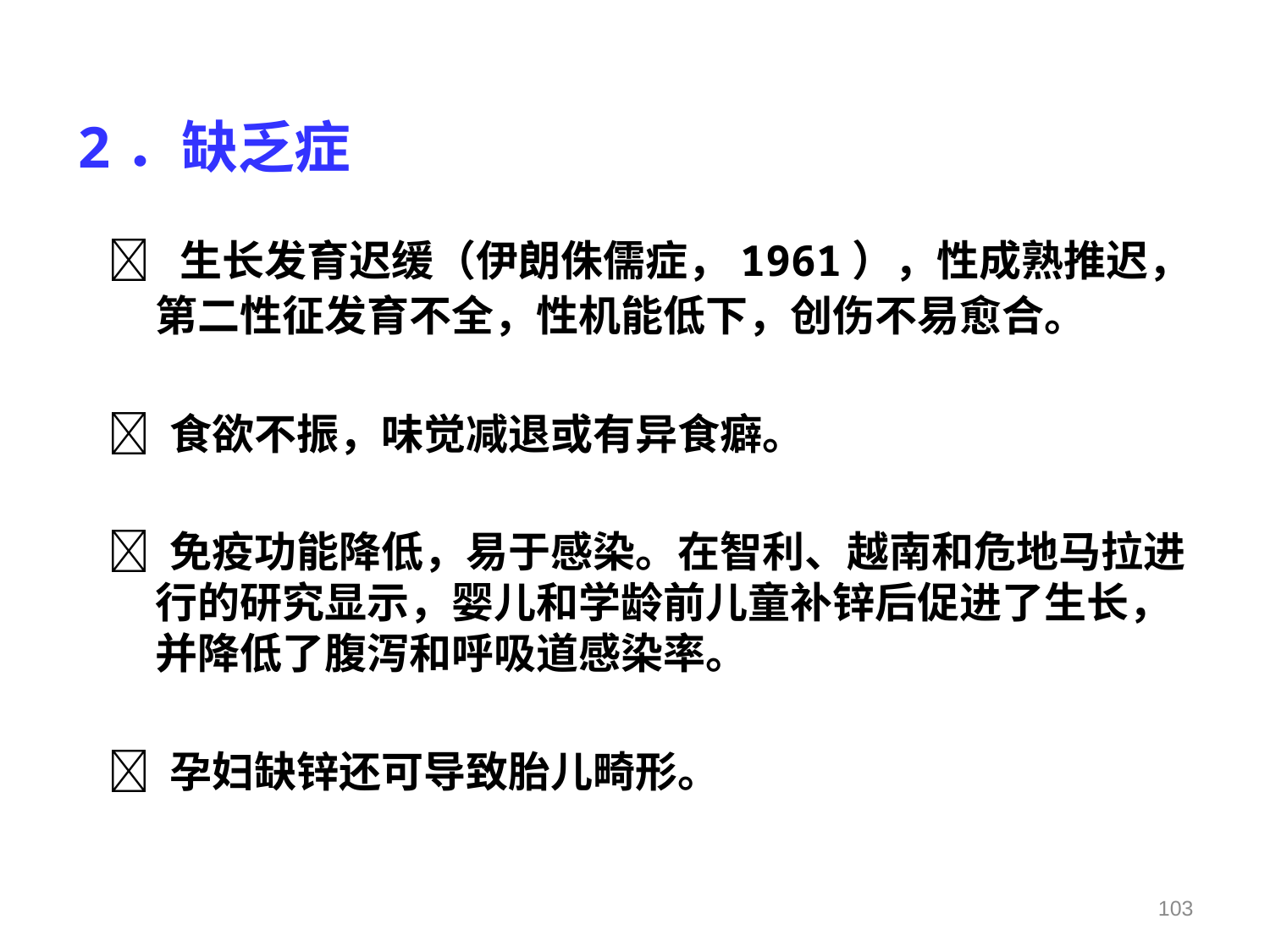

# 2．缺乏症
• 生长发育迟缓（伊朗侏儒症，1961），性成熟推迟，第二性征发育不全，性机能低下，创伤不易愈合。

• 食欲不振，味觉减退或有异食癖。

• 免疫功能降低，易于感染。在智利、越南和危地马拉进行的研究显示，婴儿和学龄前儿童补锌后促进了生长，并降低了腹泻和呼吸道感染率。

• 孕妇缺锌还可导致胎儿畸形。

103